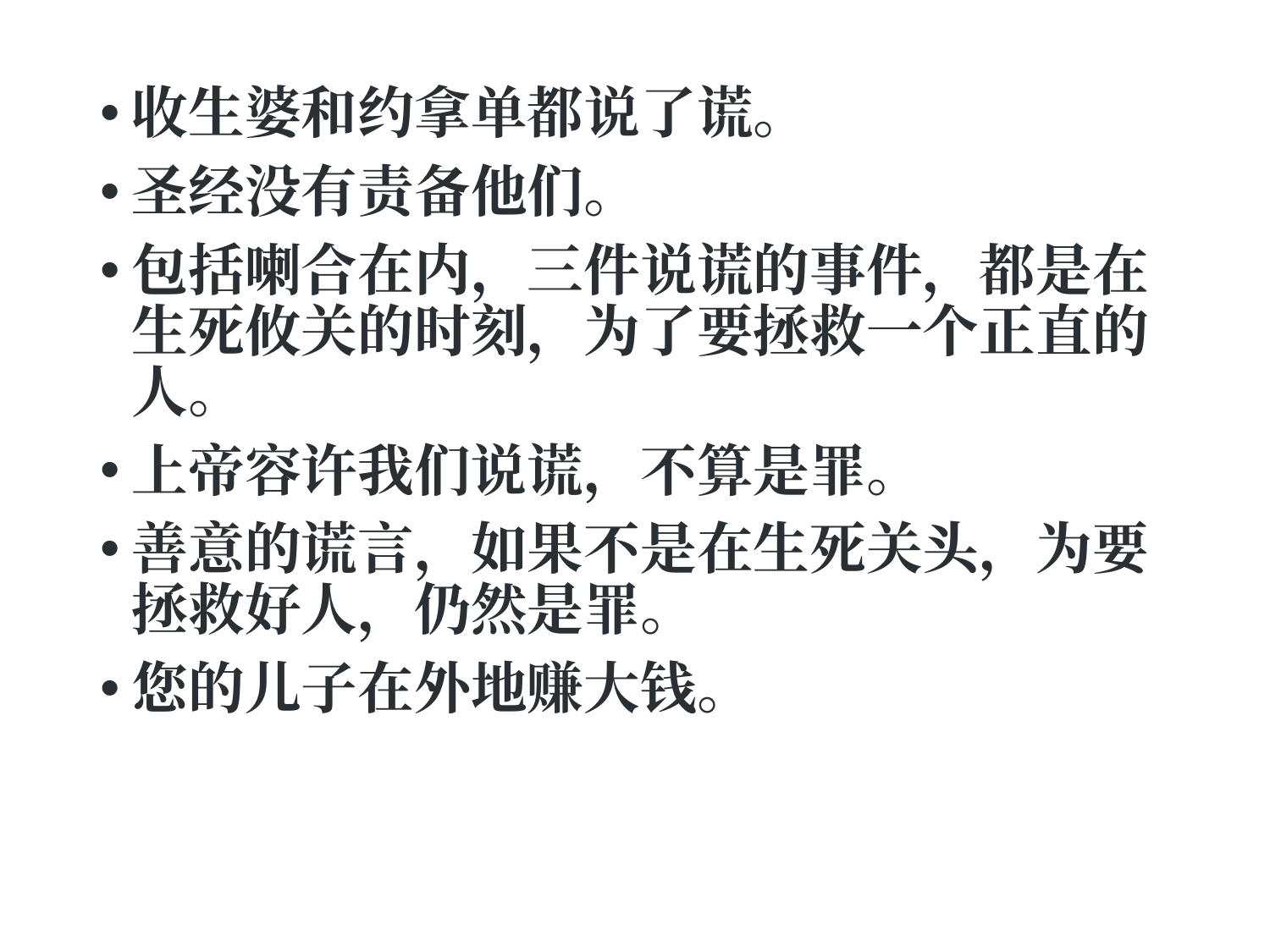

收生婆和约拿单都说了谎。
圣经没有责备他们。
包括喇合在内，三件说谎的事件，都是在生死攸关的时刻，为了要拯救一个正直的人。
上帝容许我们说谎，不算是罪。
善意的谎言，如果不是在生死关头，为要拯救好人，仍然是罪。
您的儿子在外地赚大钱。